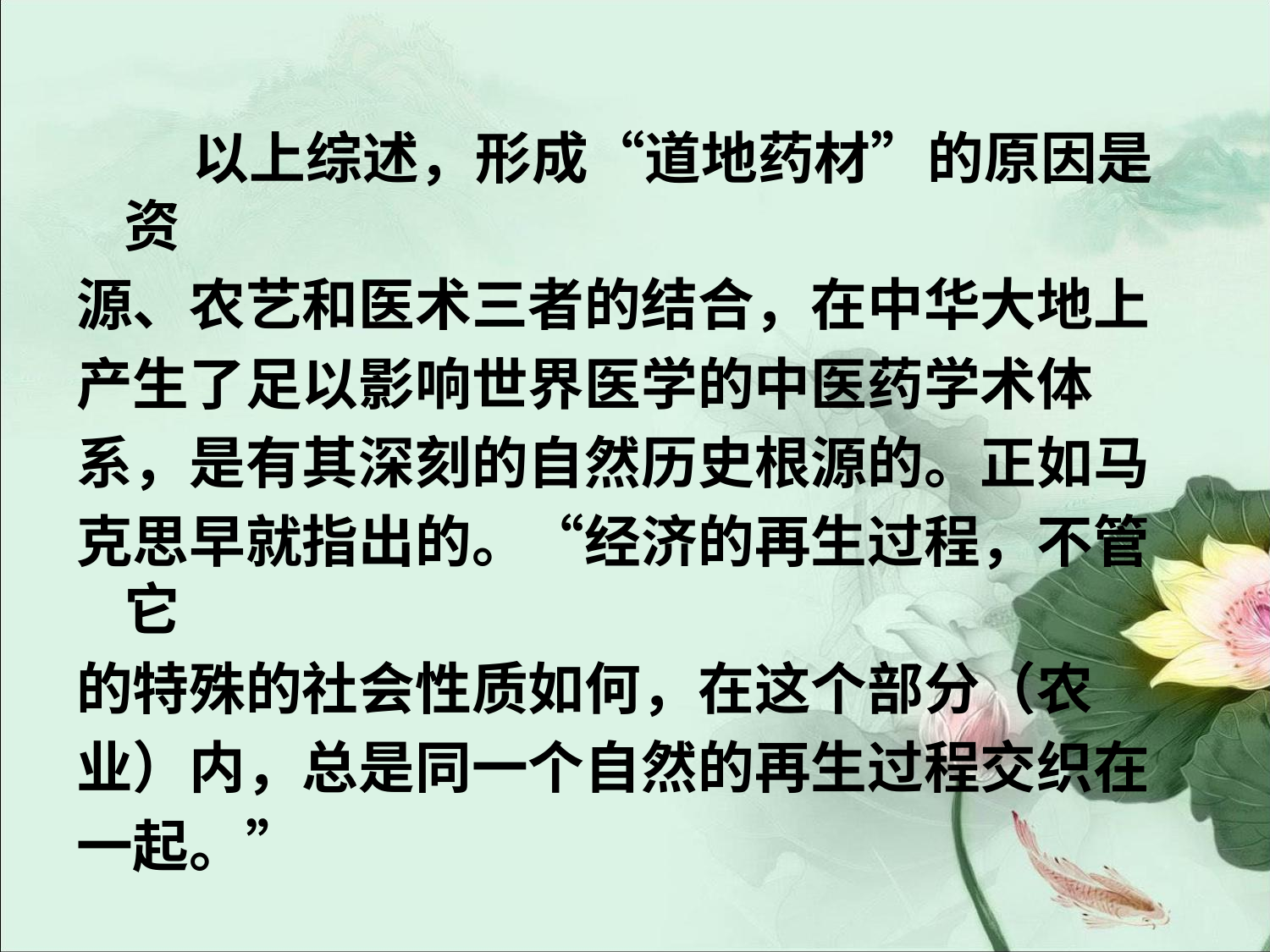

#
        以上综述，形成“道地药材”的原因是资
源、农艺和医术三者的结合，在中华大地上
产生了足以影响世界医学的中医药学术体
系，是有其深刻的自然历史根源的。正如马
克思早就指出的。“经济的再生过程，不管它
的特殊的社会性质如何，在这个部分（农
业）内，总是同一个自然的再生过程交织在
一起。”